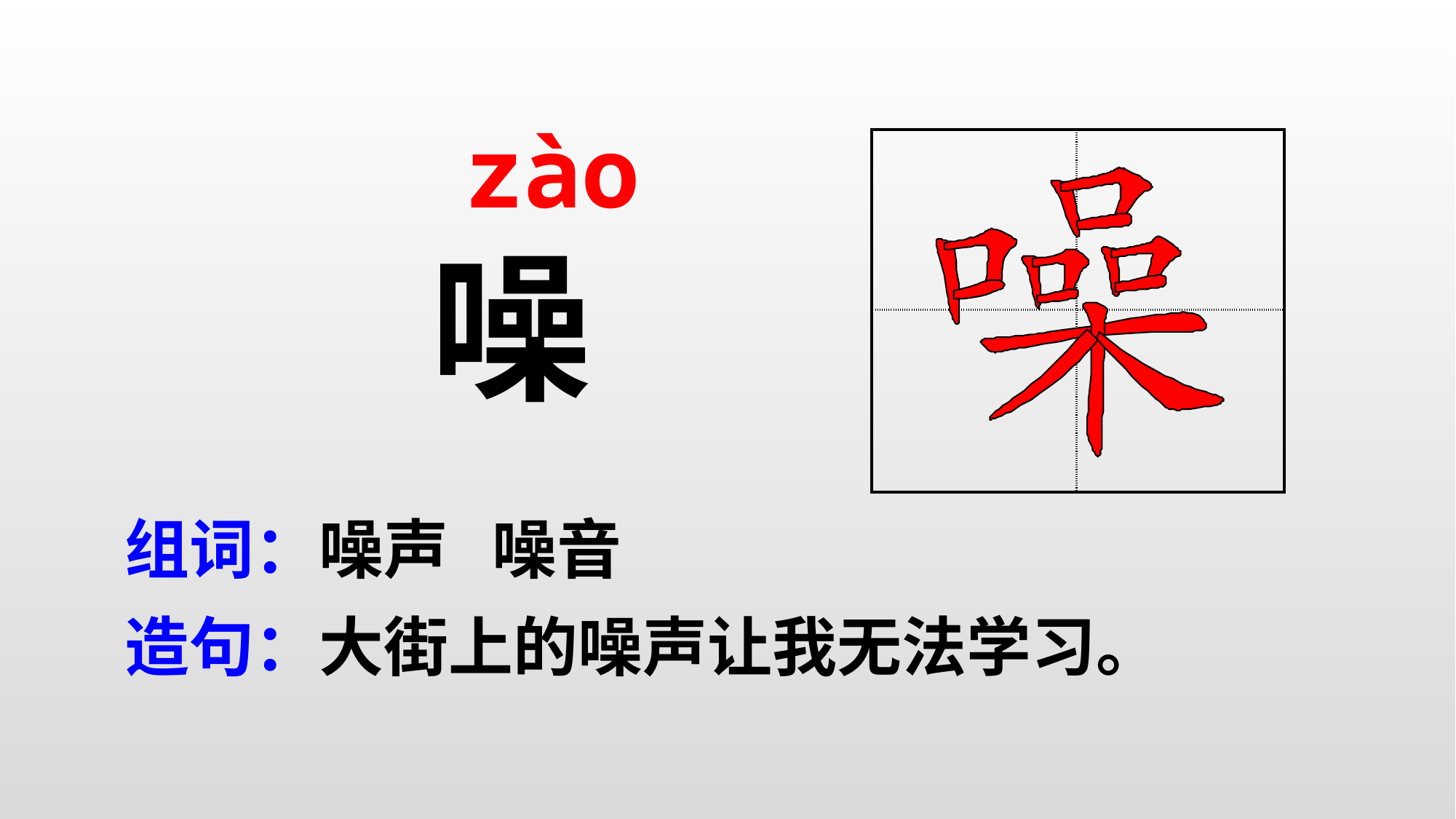

zào
|  |  |
| --- | --- |
|  |  |

噪

组词：噪声   噪音
造句：大街上的噪声让我无法学习。